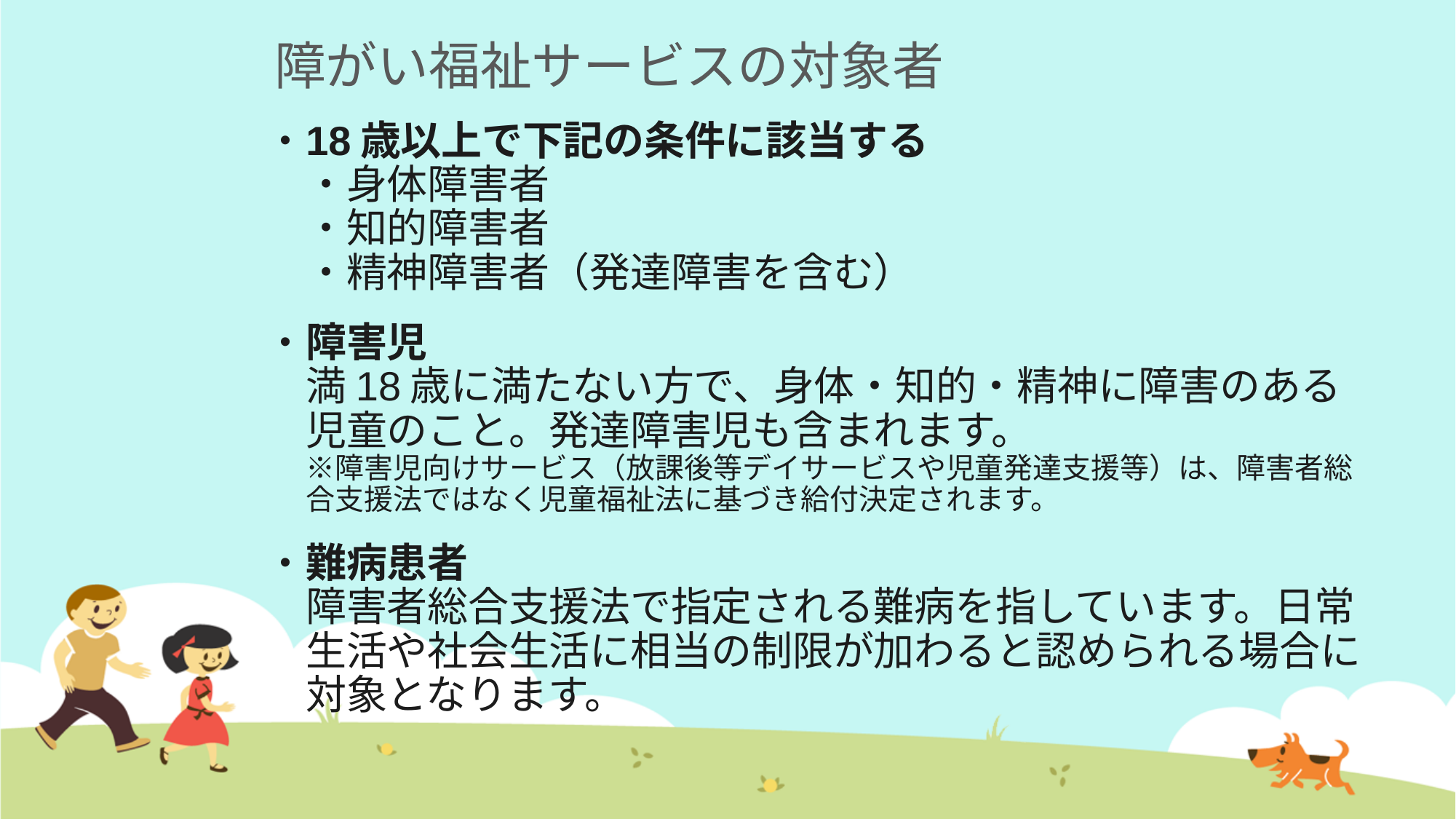

# 障がい福祉サービスの対象者
18歳以上で下記の条件に該当する
・身体障害者
・知的障害者
・精神障害者（発達障害を含む）
障害児
満18歳に満たない方で、身体・知的・精神に障害のある児童のこと。発達障害児も含まれます。
※障害児向けサービス（放課後等デイサービスや児童発達支援等）は、障害者総合支援法ではなく児童福祉法に基づき給付決定されます。
難病患者
障害者総合支援法で指定される難病を指しています。日常生活や社会生活に相当の制限が加わると認められる場合に対象となります。